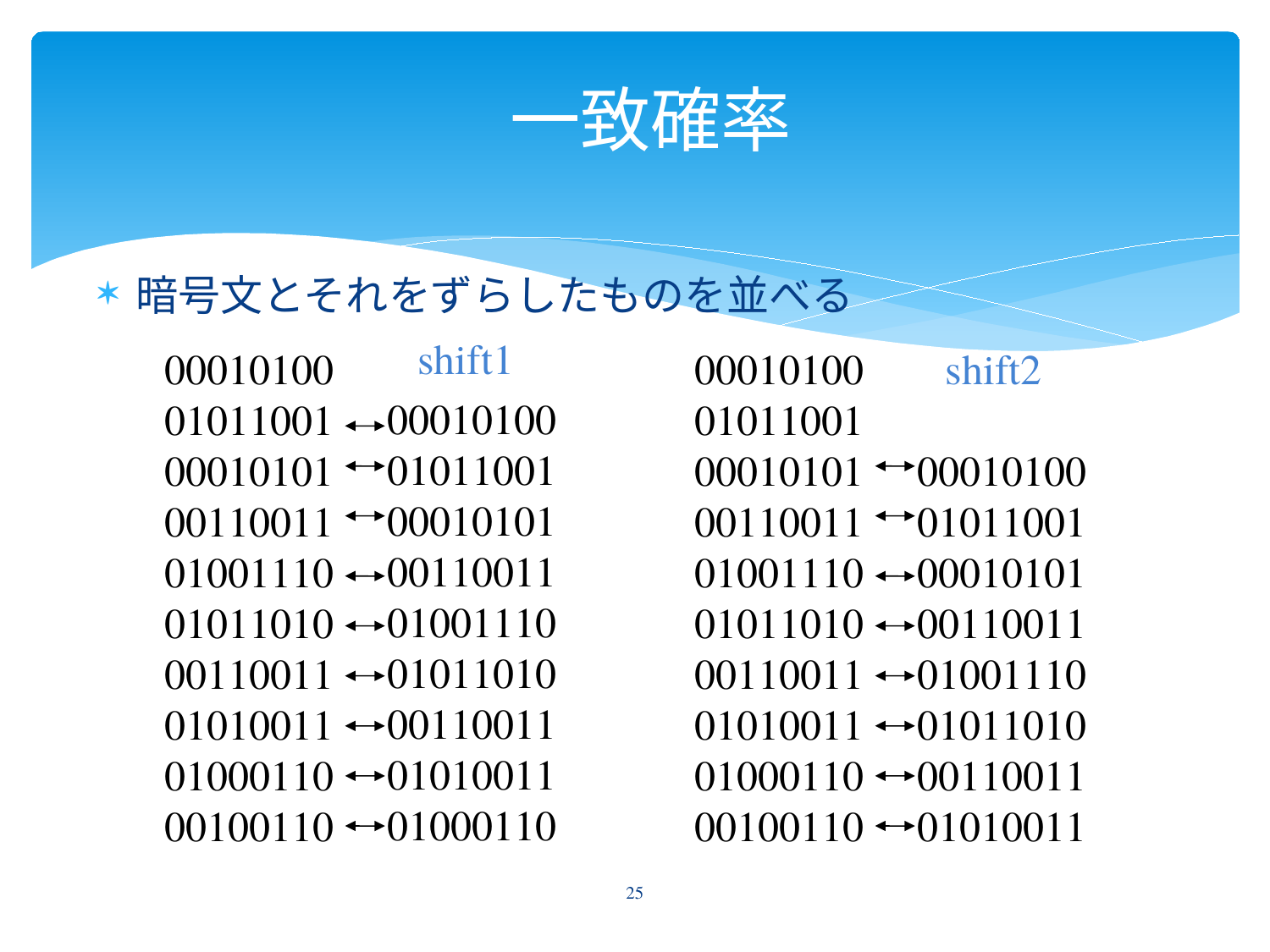

# 一致確率
暗号文とそれをずらしたものを並べる
shift1
00010100
01011001
00010101
00110011
01001110
01011010
00110011
01010011
01000110
00100110
shift2
00010100
01011001
00010101
00110011
01001110
01011010
00110011
01010011
01000110
00100110
00010100
01011001
00010101
00110011
01001110
01011010
00110011
01010011
01000110

00010100
01011001
00010101
00110011
01001110
01011010
00110011
01010011

25